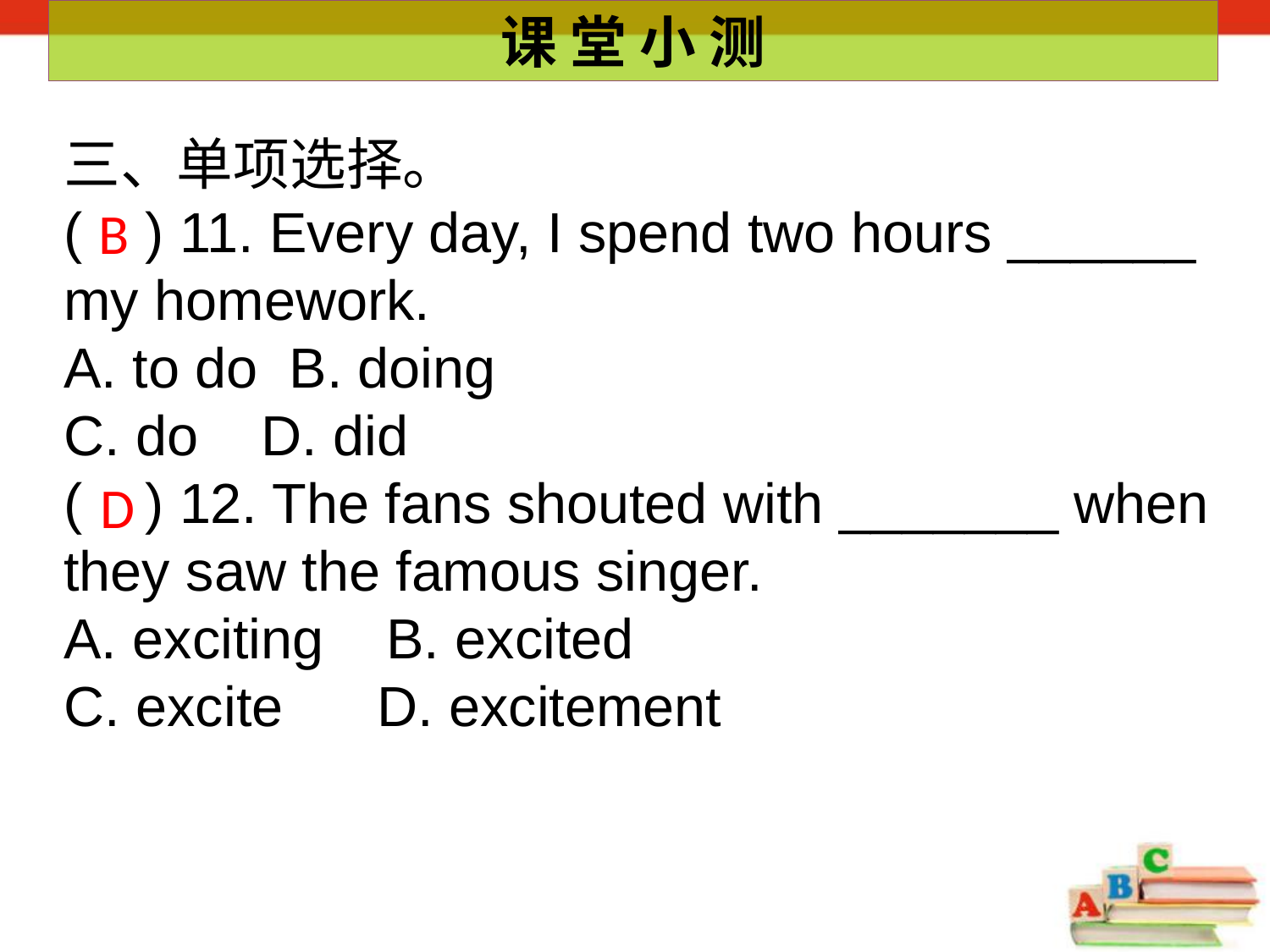

课 堂 小 测
三、单项选择。
(    ) 11. Every day, I spend two hours ______ my homework.
A. to do  B. doing
C. do    D. did
(    ) 12. The fans shouted with _______ when they saw the famous singer.
A. exciting    B. excited
C. excite      D. excitement

B
D